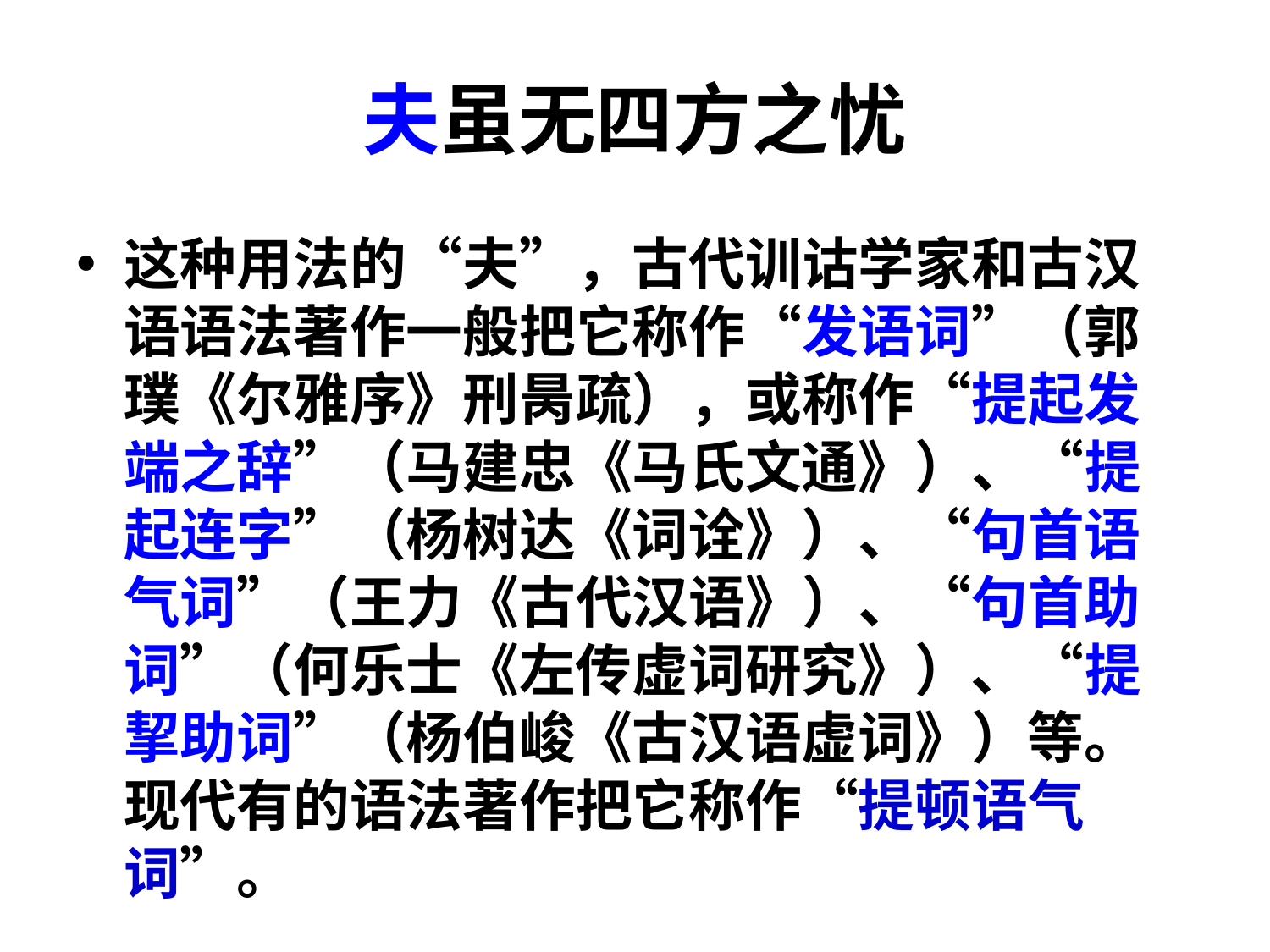

# 夫虽无四方之忧
这种用法的“夫”，古代训诂学家和古汉语语法著作一般把它称作“发语词”（郭璞《尔雅序》刑昺疏），或称作“提起发端之辞”（马建忠《马氏文通》）、“提起连字”（杨树达《词诠》）、“句首语气词”（王力《古代汉语》）、“句首助词”（何乐士《左传虚词研究》）、“提挈助词”（杨伯峻《古汉语虚词》）等。现代有的语法著作把它称作“提顿语气词”。